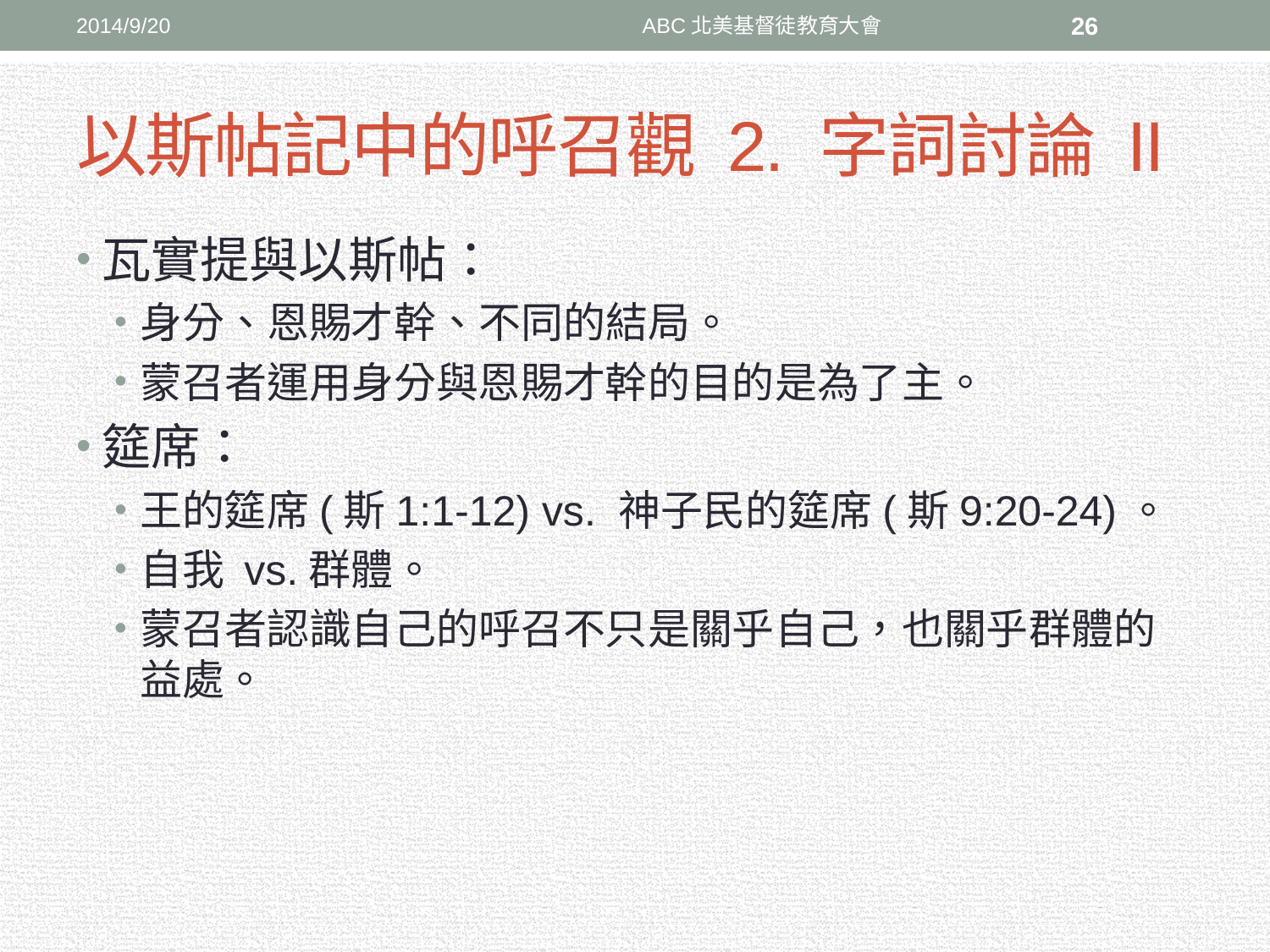

2014/9/20
ABC北美基督徒教育大會
26
# 以斯帖記中的呼召觀 2. 字詞討論 II
瓦實提與以斯帖：
身分、恩賜才幹、不同的結局。
蒙召者運用身分與恩賜才幹的目的是為了主。
筵席：
王的筵席(斯1:1-12) vs. 神子民的筵席(斯9:20-24)。
自我 vs.群體。
蒙召者認識自己的呼召不只是關乎自己，也關乎群體的益處。